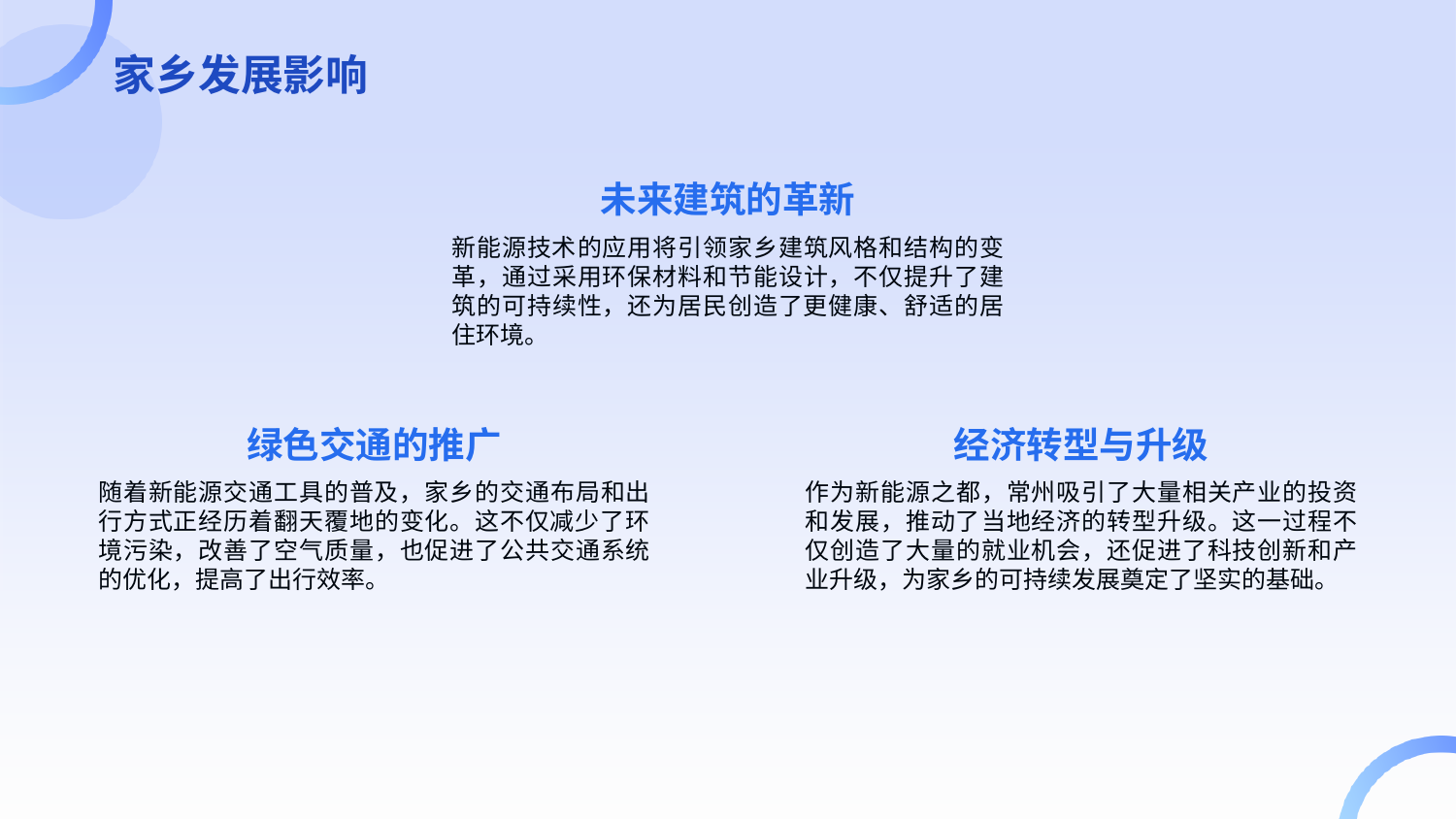

家乡发展影响
未来建筑的革新
新能源技术的应用将引领家乡建筑风格和结构的变革，通过采用环保材料和节能设计，不仅提升了建筑的可持续性，还为居民创造了更健康、舒适的居住环境。
绿色交通的推广
经济转型与升级
随着新能源交通工具的普及，家乡的交通布局和出行方式正经历着翻天覆地的变化。这不仅减少了环境污染，改善了空气质量，也促进了公共交通系统的优化，提高了出行效率。
作为新能源之都，常州吸引了大量相关产业的投资和发展，推动了当地经济的转型升级。这一过程不仅创造了大量的就业机会，还促进了科技创新和产业升级，为家乡的可持续发展奠定了坚实的基础。